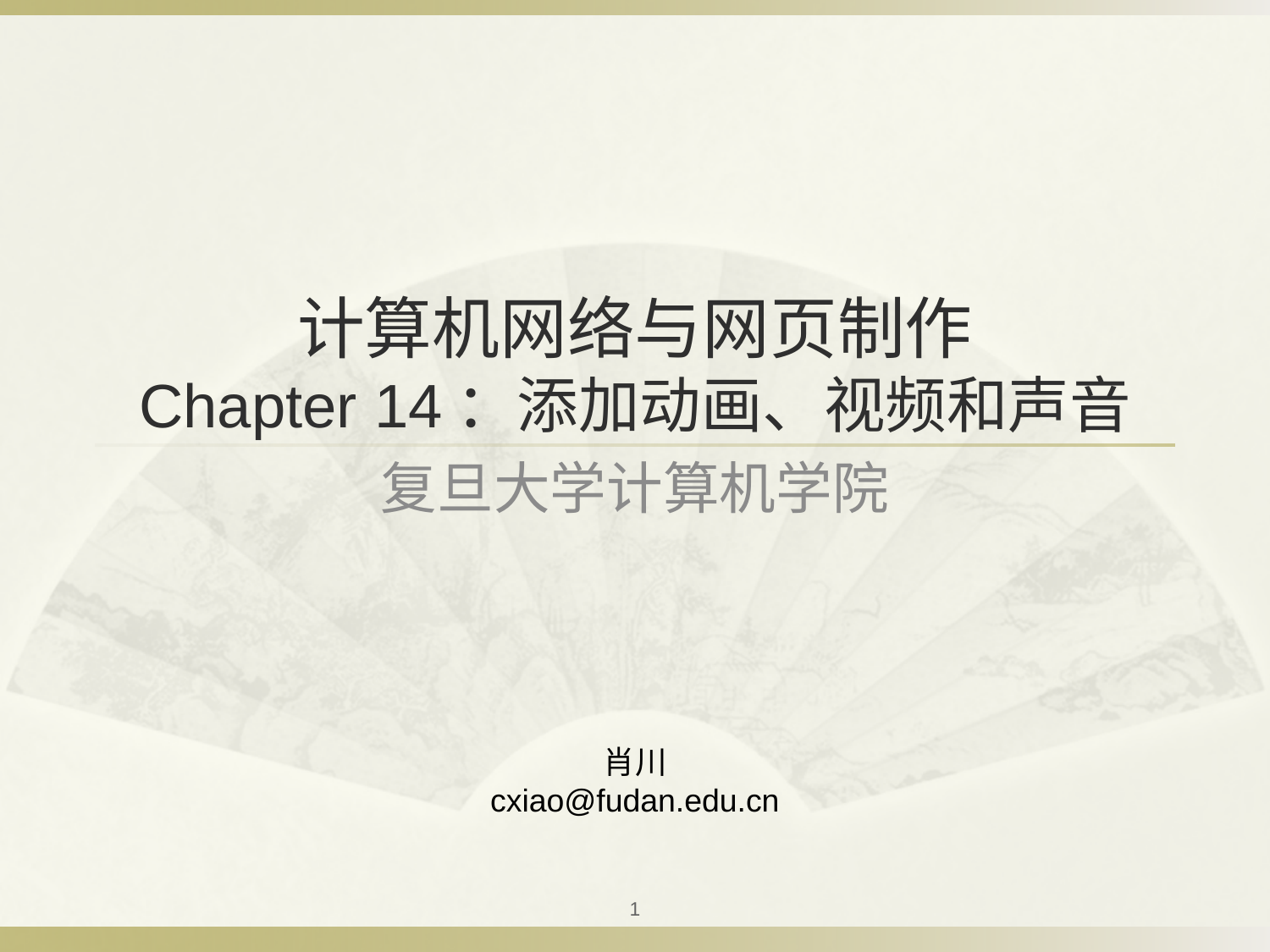

# 计算机网络与网页制作 Chapter 14：添加动画、视频和声音
复旦大学计算机学院
肖川
cxiao@fudan.edu.cn
1